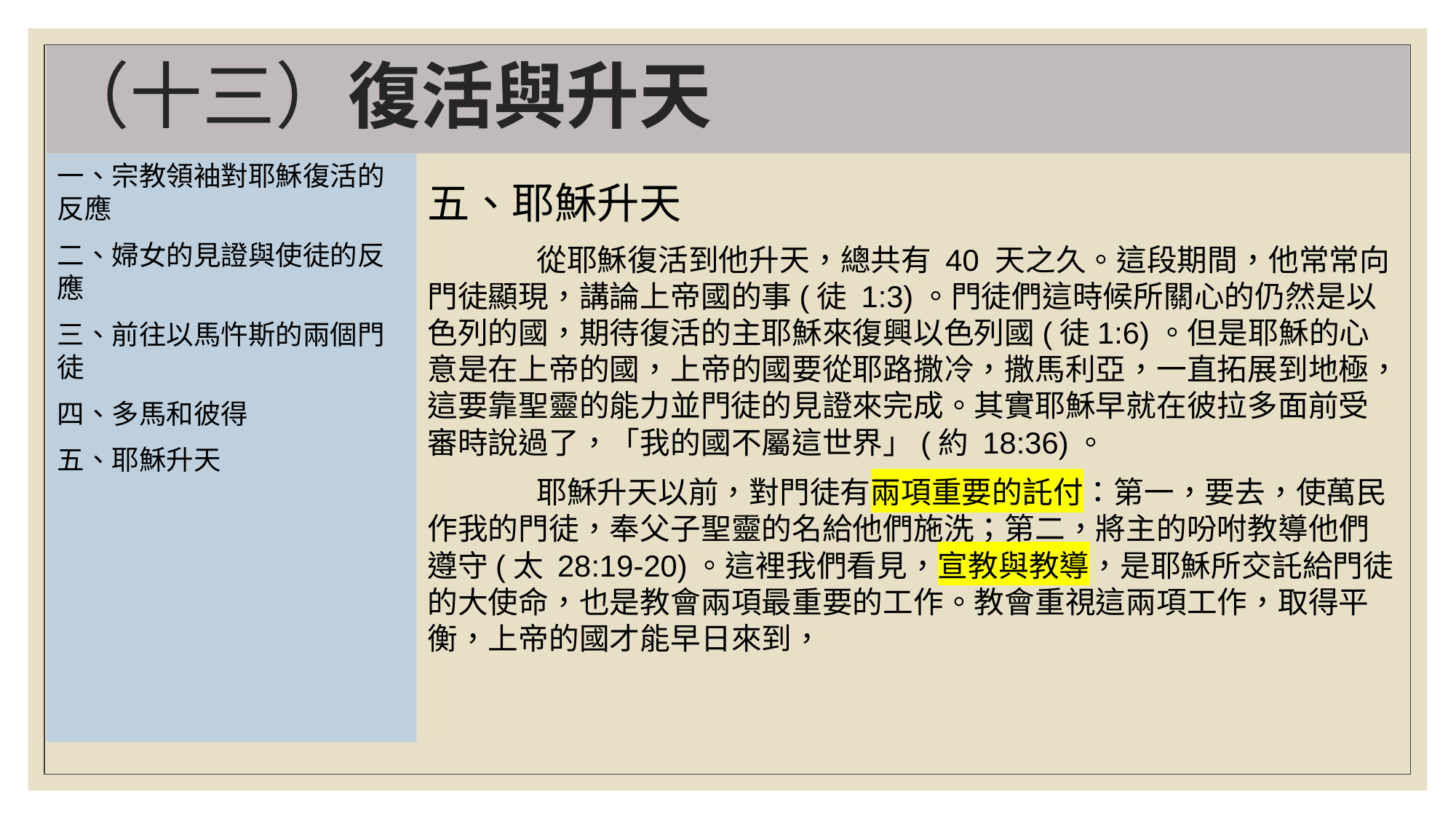

# （十三）復活與升天
一、宗教領袖對耶穌復活的反應
二、婦女的見證與使徒的反應
三、前往以馬忤斯的兩個門徒
四、多馬和彼得
五、耶穌升天

五、耶穌升天
	從耶穌復活到他升天，總共有 40 天之久。這段期間，他常常向門徒顯現，講論上帝國的事(徒 1:3)。門徒們這時候所關心的仍然是以色列的國，期待復活的主耶穌來復興以色列國(徒1:6)。但是耶穌的心意是在上帝的國，上帝的國要從耶路撒冷，撒馬利亞，一直拓展到地極，這要靠聖靈的能力並門徒的見證來完成。其實耶穌早就在彼拉多面前受審時說過了，「我的國不屬這世界」(約 18:36)。
	耶穌升天以前，對門徒有兩項重要的託付：第一，要去，使萬民作我的門徒，奉父子聖靈的名給他們施洗；第二，將主的吩咐教導他們遵守(太 28:19-20)。這裡我們看見，宣教與教導，是耶穌所交託給門徒的大使命，也是教會兩項最重要的工作。教會重視這兩項工作，取得平衡，上帝的國才能早日來到，